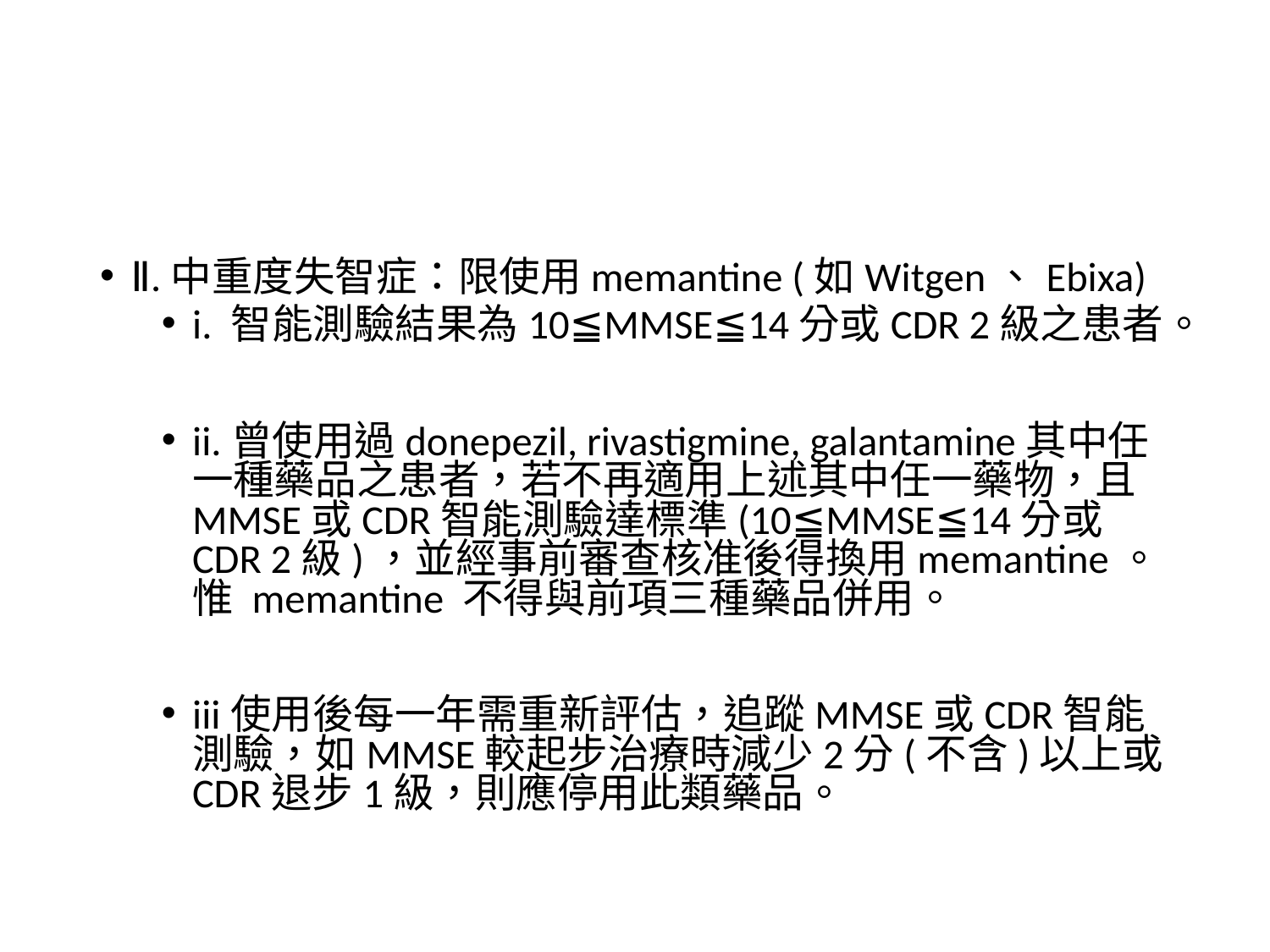

#
Ⅱ.中重度失智症：限使用memantine (如Witgen、Ebixa)
i. 智能測驗結果為10≦MMSE≦14分或CDR 2級之患者。

ii.曾使用過donepezil, rivastigmine, galantamine其中任一種藥品之患者，若不再適用上述其中任一藥物，且MMSE或CDR智能測驗達標準(10≦MMSE≦14分或CDR 2級)，並經事前審查核准後得換用memantine。惟 memantine 不得與前項三種藥品併用。

iii使用後每一年需重新評估，追蹤MMSE或CDR智能測驗，如MMSE較起步治療時減少2分(不含)以上或CDR退步1級，則應停用此類藥品。